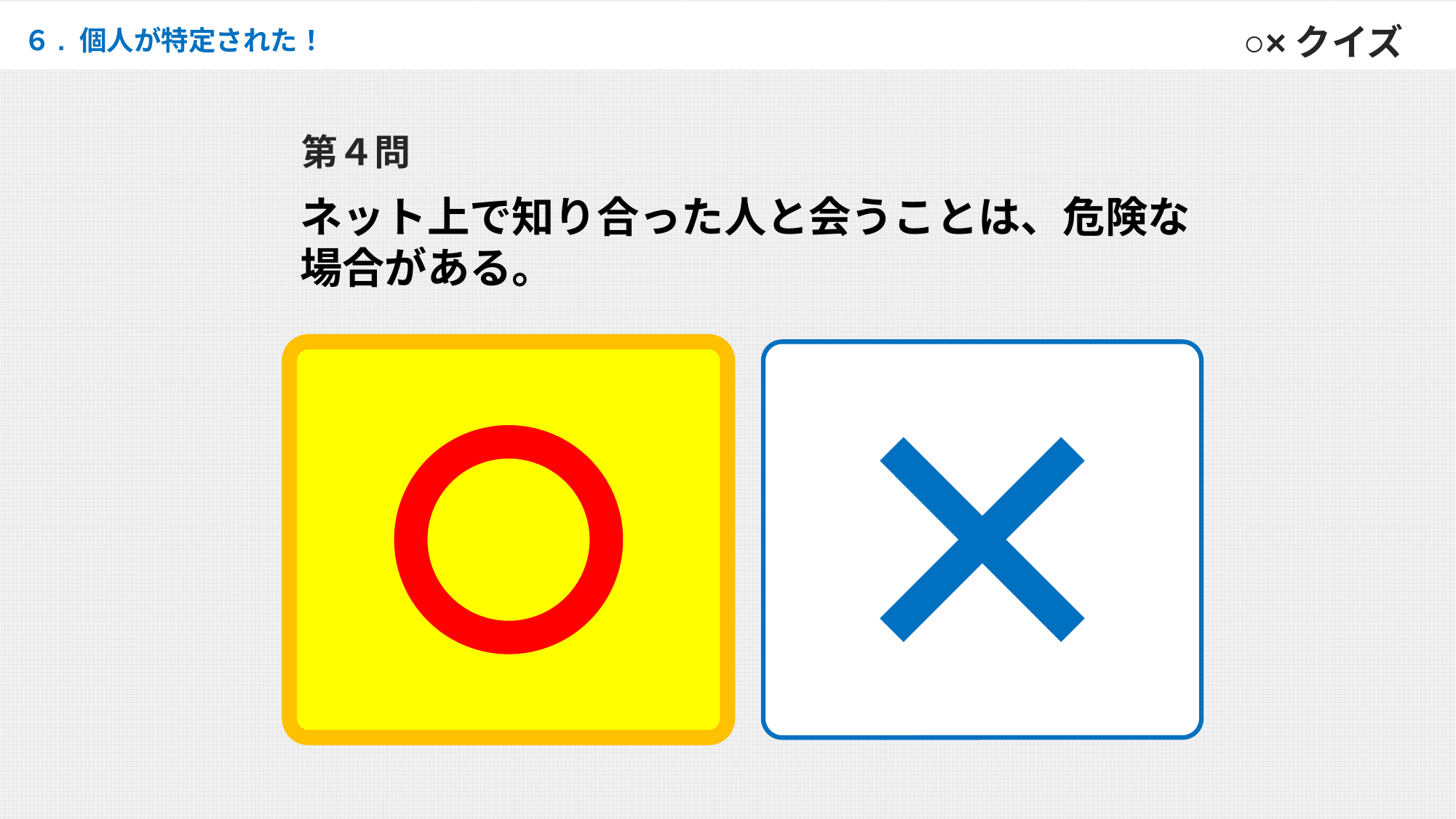

○×クイズ
６. 個人が特定された！
第４問
ネット上で知り合った人と会うことは、危険な場合がある。